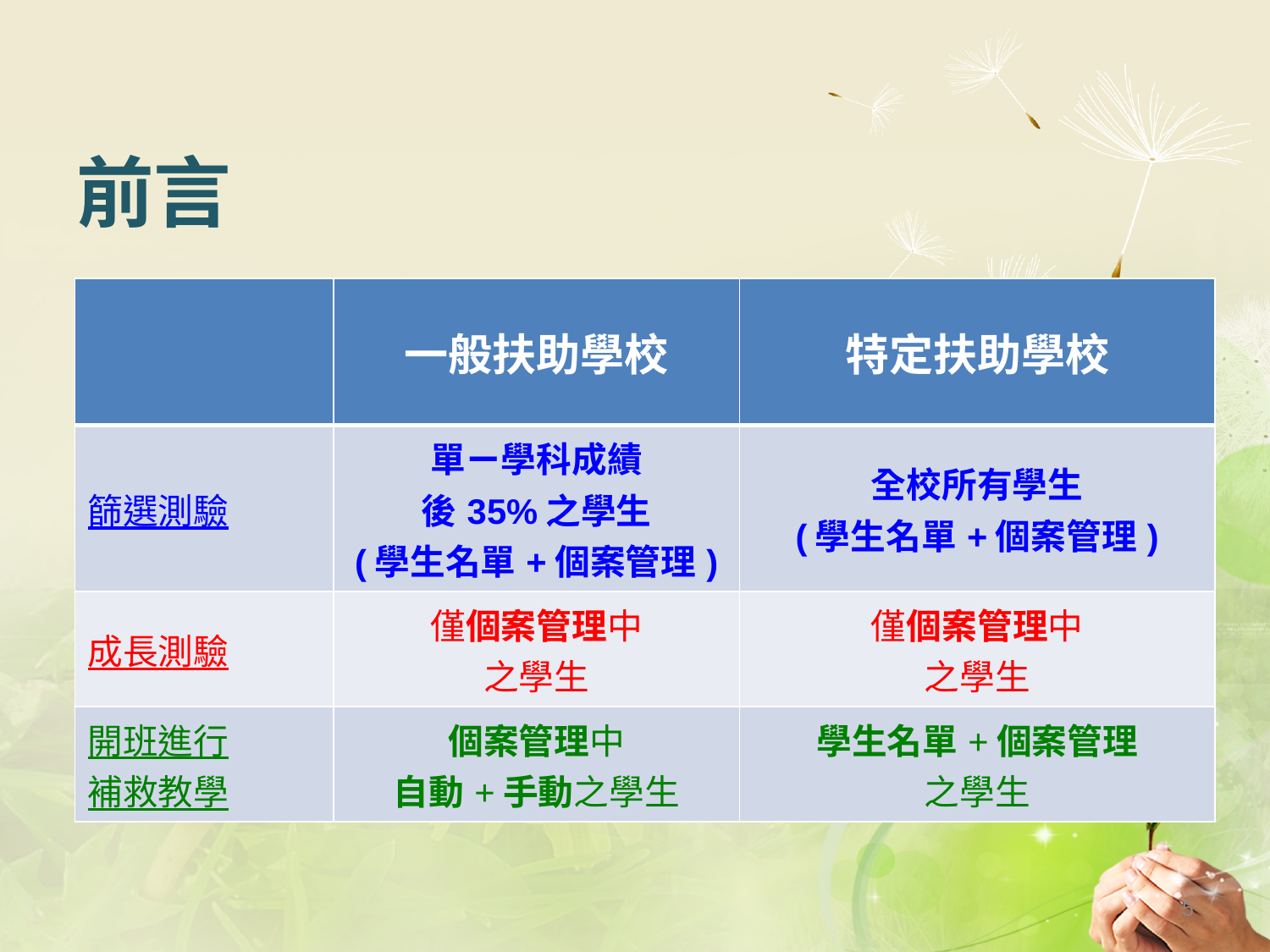

# 前言
|  | 一般扶助學校 | 特定扶助學校 |
| --- | --- | --- |
| 篩選測驗 | 單ㄧ學科成績 後35%之學生 (學生名單+個案管理) | 全校所有學生 (學生名單+個案管理) |
| 成長測驗 | 僅個案管理中 之學生 | 僅個案管理中 之學生 |
| 開班進行 補救教學 | 個案管理中 自動+手動之學生 | 學生名單+個案管理 之學生 |
5